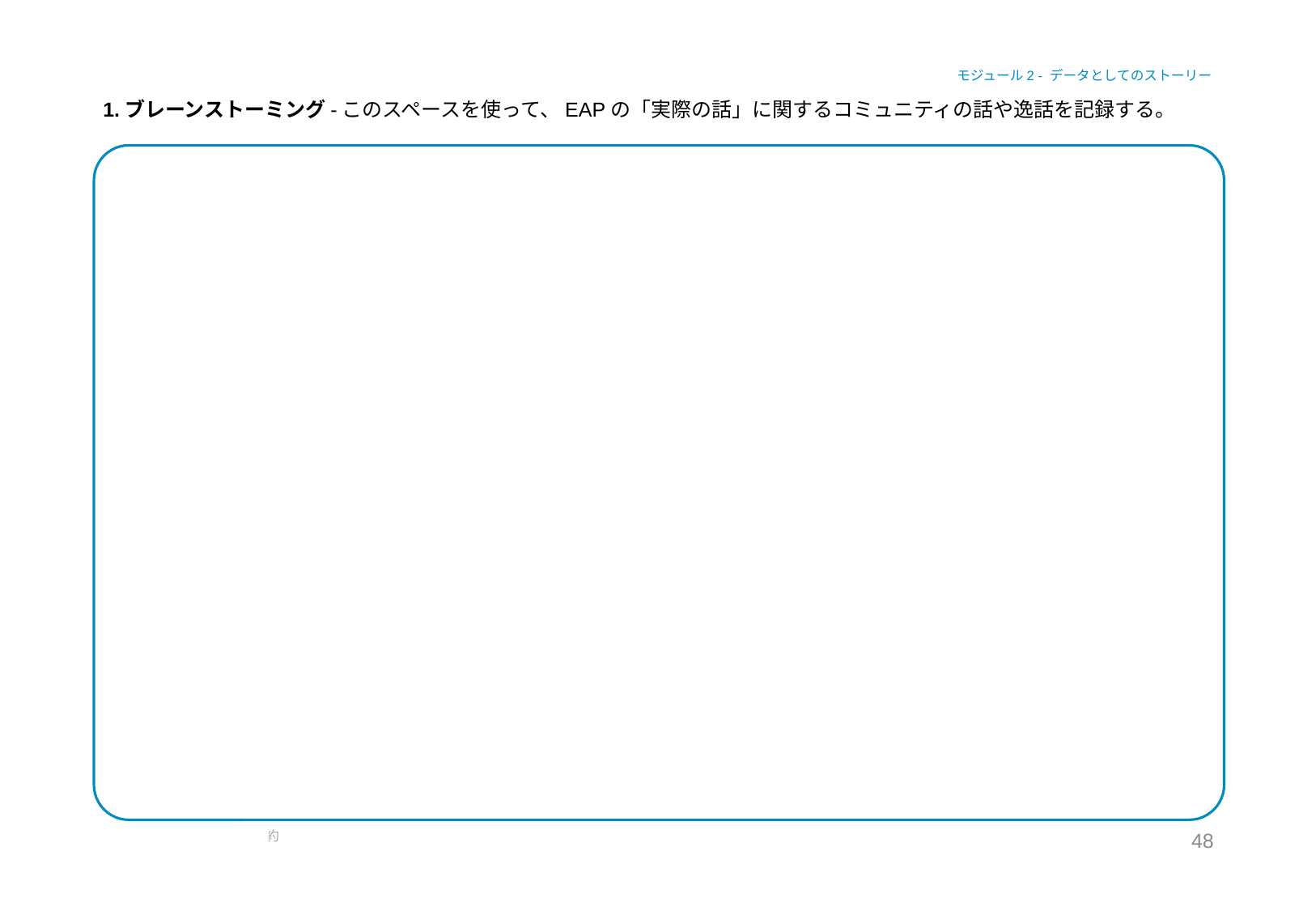

モジュール2 - データとしてのストーリー
1.ブレーンストーミング-このスペースを使って、EAPの「実際の話」に関するコミュニティの話や逸話を記録する。

48